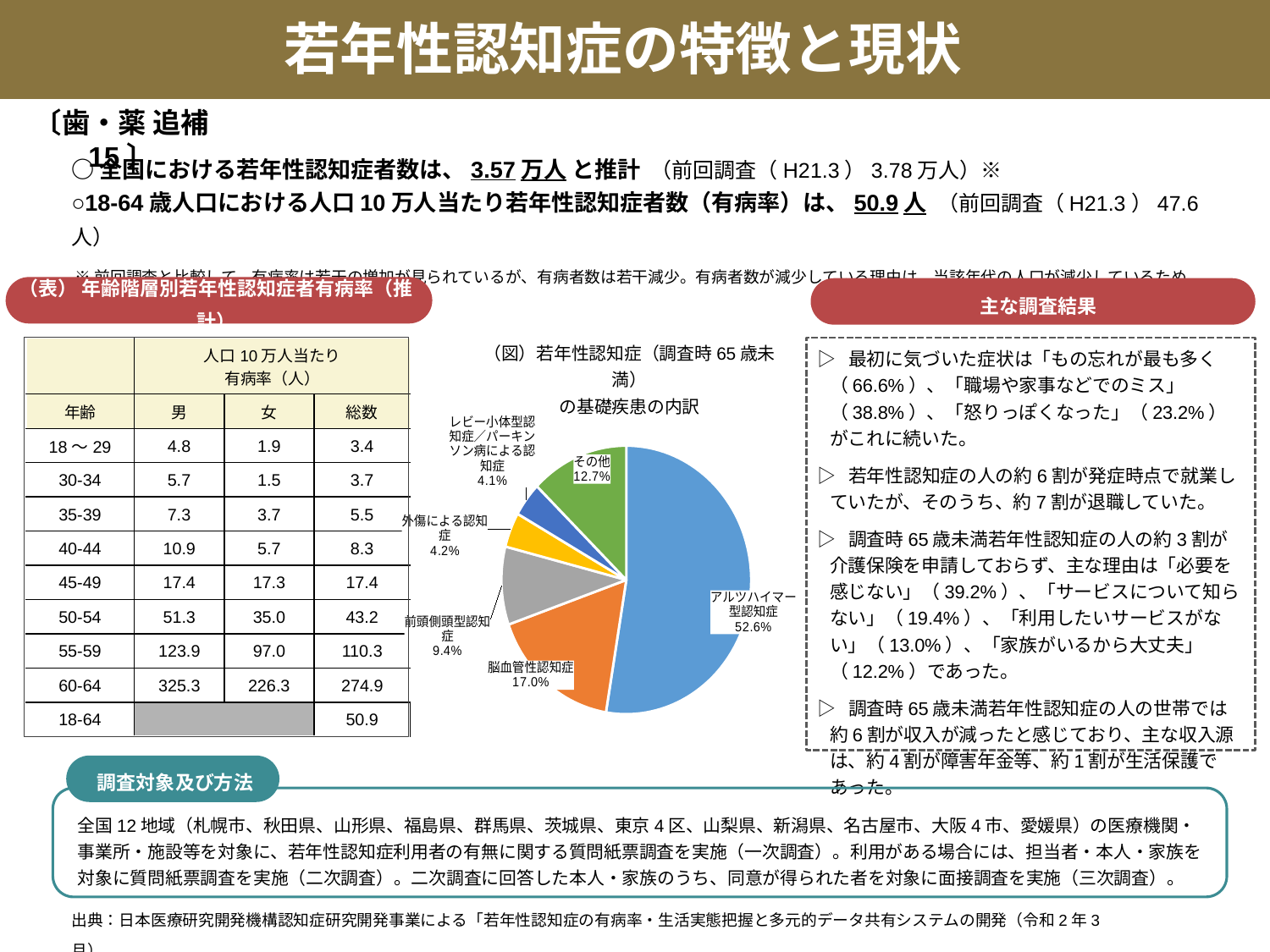

若年性認知症の特徴と現状
〔歯・薬 追補 15〕
○全国における若年性認知症者数は、3.57万人 と推計  （前回調査（H21.3）3.78万人）※
○18-64歳人口における人口10万人当たり若年性認知症者数（有病率）は、50.9人  （前回調査（H21.3）47.6人）
 ※前回調査と比較して、有病率は若干の増加が見られているが、有病者数は若干減少。有病者数が減少している理由は、当該年代の人口が減少しているため。

（表） 年齢階層別若年性認知症者有病率（推計）

主な調査結果

▷  最初に気づいた症状は「もの忘れが最も多く（66.6%）、「職場や家事などでのミス」（38.8%）、「怒りっぽくなった」（23.2%）がこれに続いた。
▷  若年性認知症の人の約6割が発症時点で就業していたが、そのうち、約7割が退職していた。
▷  調査時65歳未満若年性認知症の人の約3割が介護保険を申請しておらず、主な理由は「必要を感じない」（39.2%）、「サービスについて知らない」（19.4%）、「利用したいサービスがない」（13.0%）、「家族がいるから大丈夫」（12.2%）であった。
▷  調査時65歳未満若年性認知症の人の世帯では約6割が収入が減ったと感じており、主な収入源は、約4割が障害年金等、約1割が生活保護であった。
|  | 人口10万人当たり 有病率（人） |  |  |
| --- | --- | --- | --- |
| 年齢 | 男 | 女 | 総数 |
| 18～29 | 4.8 | 1.9 | 3.4 |
| 30-34 | 5.7 | 1.5 | 3.7 |
| 35-39 | 7.3 | 3.7 | 5.5 |
| 40-44 | 10.9 | 5.7 | 8.3 |
| 45-49 | 17.4 | 17.3 | 17.4 |
| 50-54 | 51.3 | 35.0 | 43.2 |
| 55-59 | 123.9 | 97.0 | 110.3 |
| 60-64 | 325.3 | 226.3 | 274.9 |
| 18-64 |  |  | 50.9 |
（図）若年性認知症（調査時65歳未満）
の基礎疾患の内訳

### Chart

| Category |  |
|---|---|
| アルツハイマー型認知症 | 0.526 |
| 脳血管性認知症 | 0.17 |
| 前頭側頭型認知症 | 0.094 |
| 外傷による認知症 | 0.042 |
| レビー小体型認知症／パーキンソン病による認知症 | 0.041 |
| その他 | 0.127 |
調査対象及び方法

全国12地域（札幌市、秋田県、山形県、福島県、群馬県、茨城県、東京4区、山梨県、新潟県、名古屋市、大阪4市、愛媛県）の医療機関・事業所・施設等を対象に、若年性認知症利用者の有無に関する質問紙票調査を実施（一次調査）。利用がある場合には、担当者・本人・家族を対象に質問紙票調査を実施（二次調査）。二次調査に回答した本人・家族のうち、同意が得られた者を対象に面接調査を実施（三次調査）。
出典：日本医療研究開発機構認知症研究開発事業による「若年性認知症の有病率・生活実態把握と多元的データ共有システムの開発（令和2年3月）